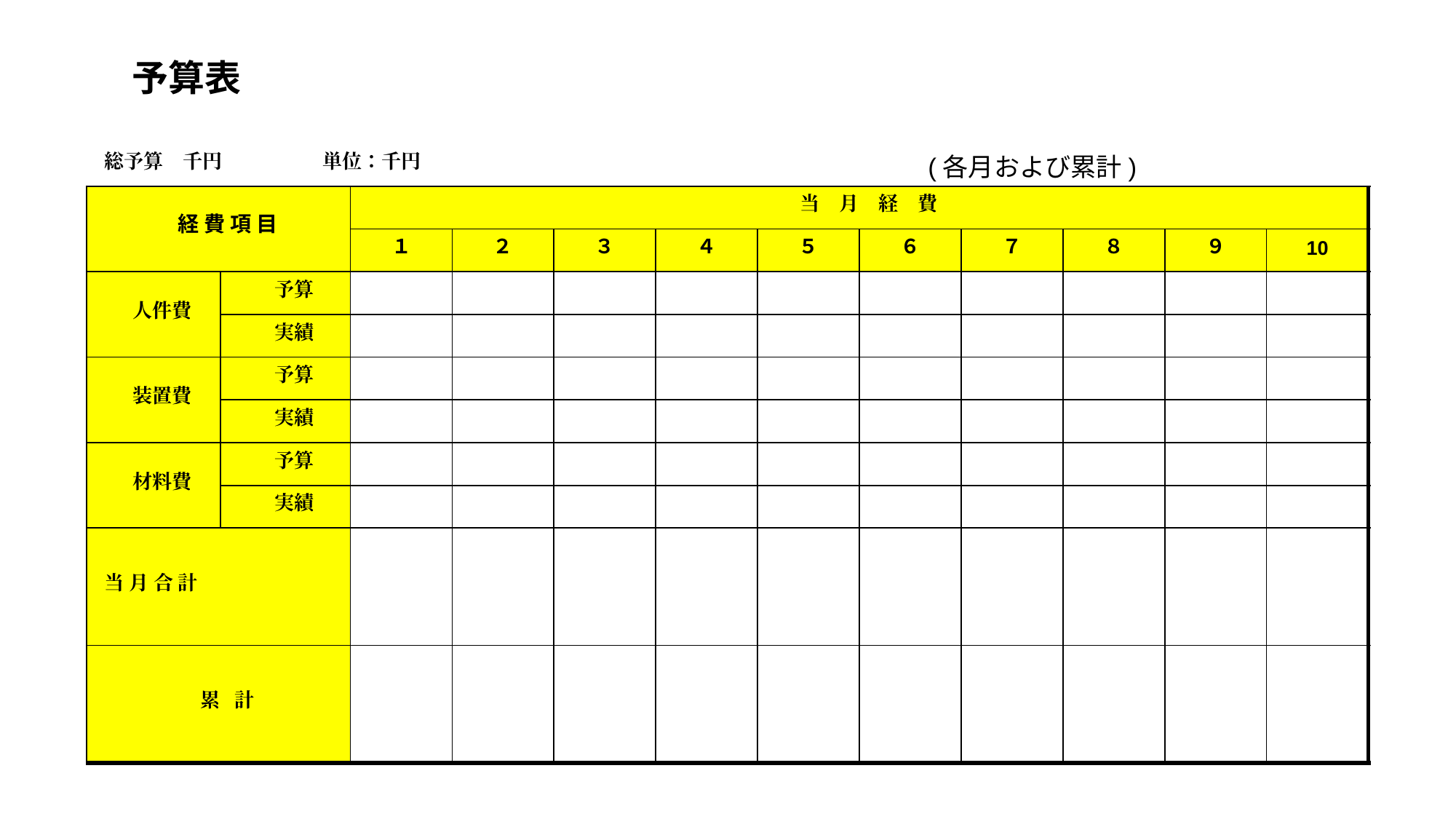

予算表
| 総予算　千円 単位：千円 |  |  |  |  |  |  |  |  |  |  |  |
| --- | --- | --- | --- | --- | --- | --- | --- | --- | --- | --- | --- |
| 経 費 項 目 |  | 当　月　経　費 |  |  |  |  |  |  |  |  |  |
|  |  | １ | ２ | ３ | ４ | ５ | ６ | ７ | ８ | ９ | 10 |
| 人件費 | 予算 |  |  |  |  |  |  |  |  |  |  |
|  | 実績 |  |  |  |  |  |  |  |  |  |  |
| 装置費 | 予算 |  |  |  |  |  |  |  |  |  |  |
|  | 実績 |  |  |  |  |  |  |  |  |  |  |
| 材料費 | 予算 |  |  |  |  |  |  |  |  |  |  |
|  | 実績 |  |  |  |  |  |  |  |  |  |  |
| 当 月 合 計 |  |  |  |  |  |  |  |  |  |  |  |
| 累 計 |  |  |  |  |  |  |  |  |  |  |  |
# (各月および累計)